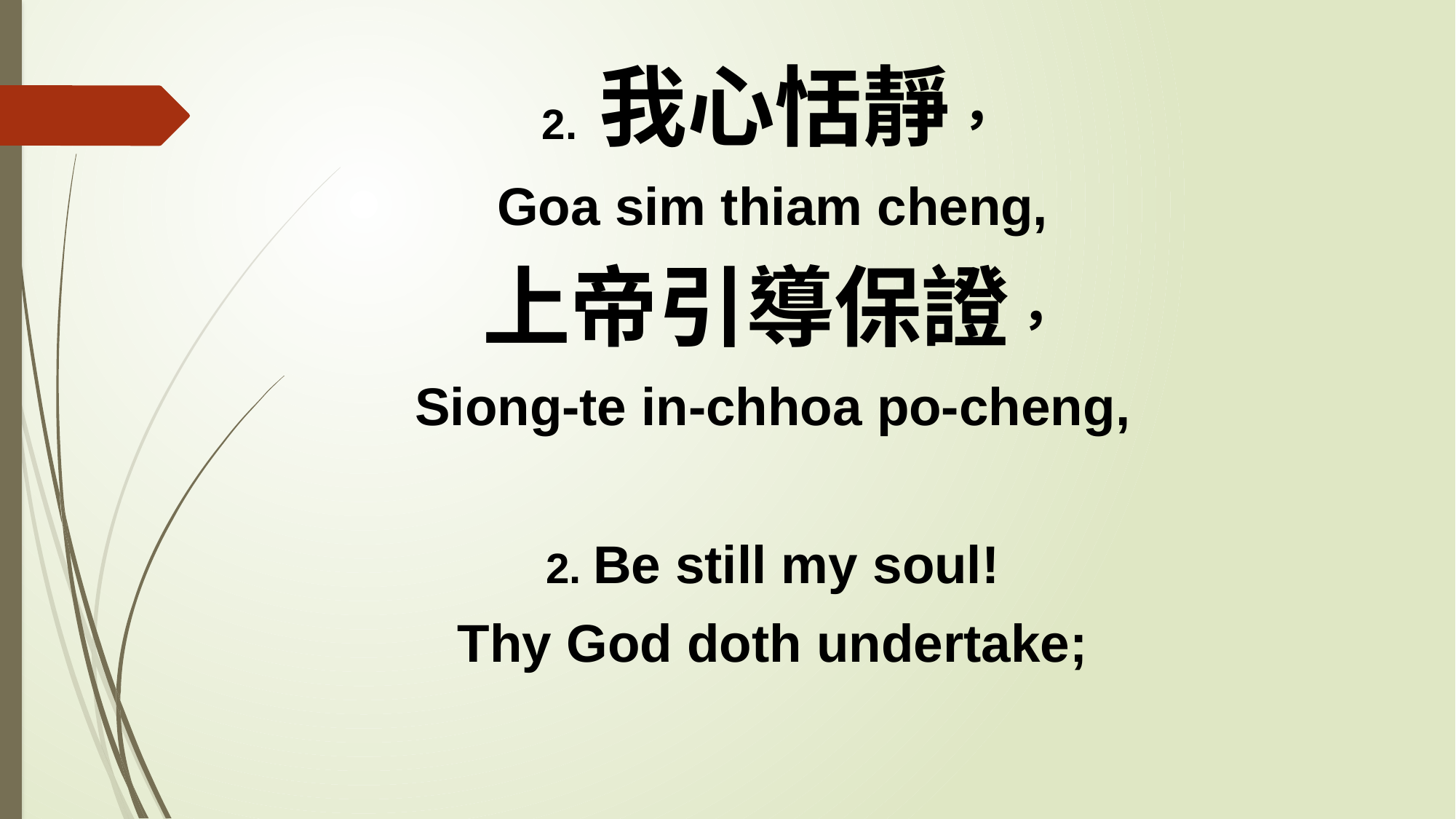

2. 我心恬靜，
Goa sim thiam cheng,
上帝引導保證，
Siong-te in-chhoa po-cheng,

2. Be still my soul!
Thy God doth undertake;